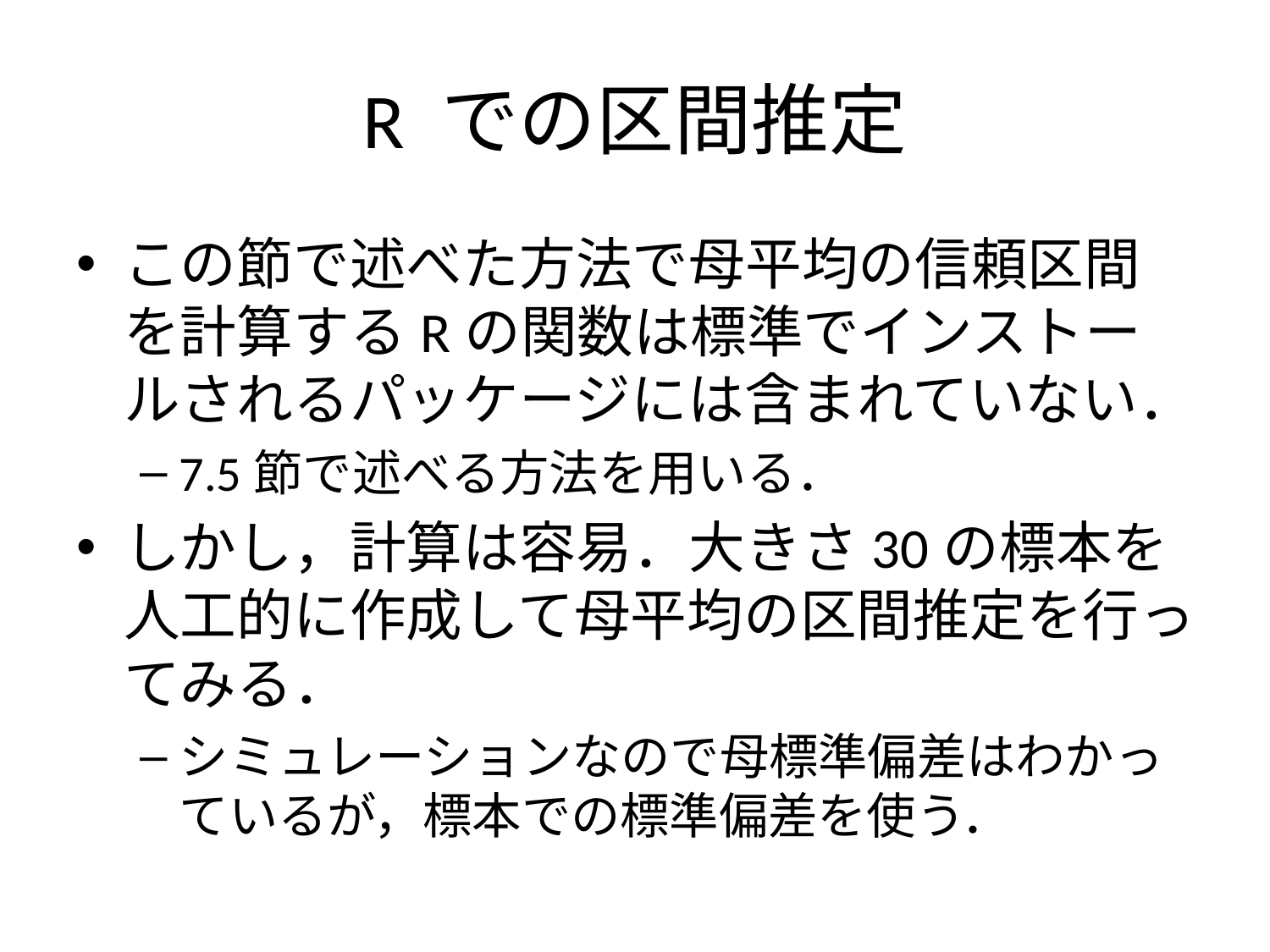

# R での区間推定
この節で述べた方法で母平均の信頼区間を計算するRの関数は標準でインストールされるパッケージには含まれていない．
7.5節で述べる方法を用いる．
しかし，計算は容易．大きさ30の標本を人工的に作成して母平均の区間推定を行ってみる．
シミュレーションなので母標準偏差はわかっているが，標本での標準偏差を使う．